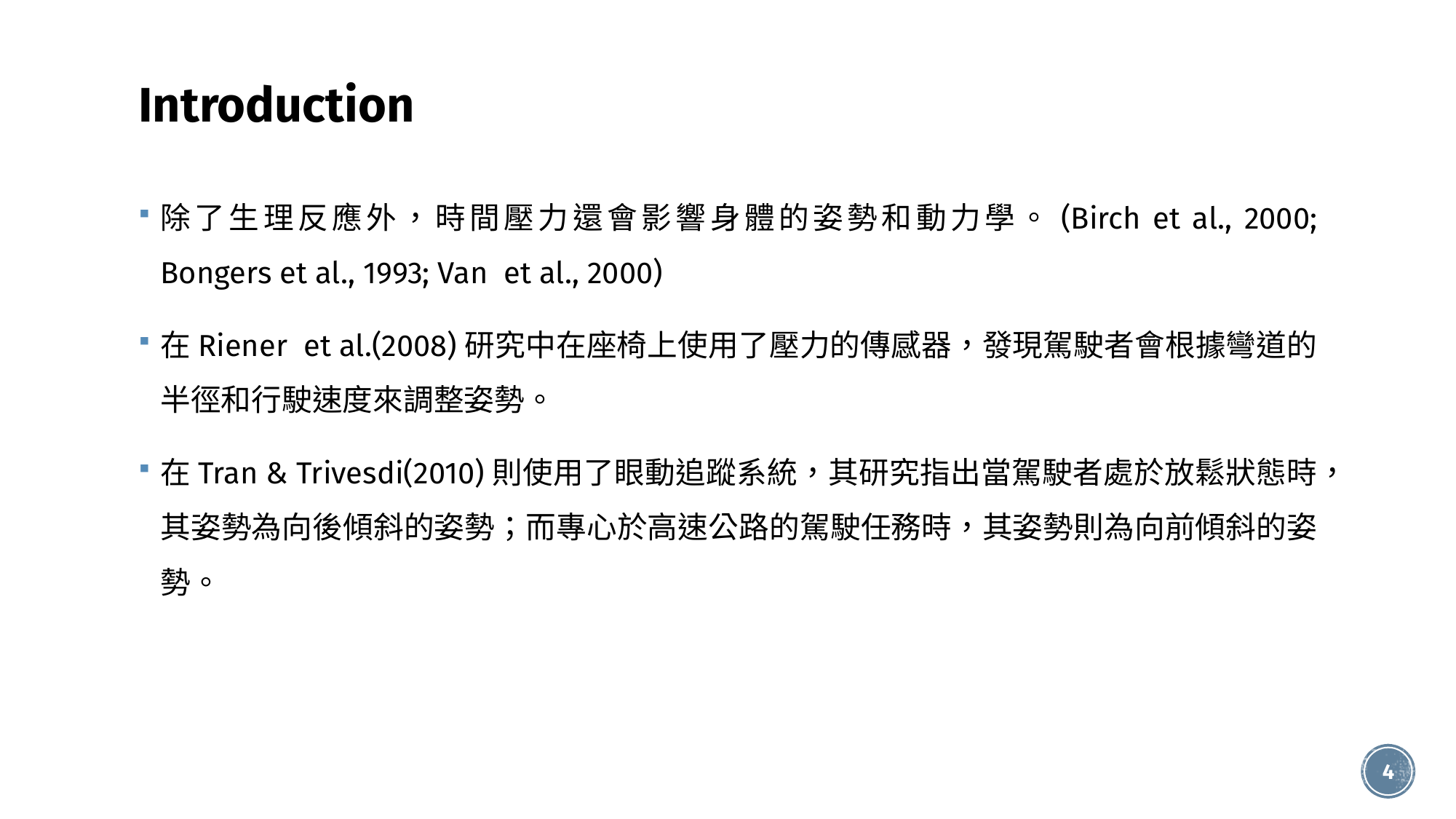

# Introduction
除了生理反應外，時間壓力還會影響身體的姿勢和動力學。(Birch et al., 2000; Bongers et al., 1993; Van  et al., 2000)
在Riener  et al.(2008)研究中在座椅上使用了壓力的傳感器，發現駕駛者會根據彎道的半徑和行駛速度來調整姿勢。
在Tran & Trivesdi(2010)則使用了眼動追蹤系統，其研究指出當駕駛者處於放鬆狀態時，其姿勢為向後傾斜的姿勢；而專心於高速公路的駕駛任務時，其姿勢則為向前傾斜的姿勢。
4